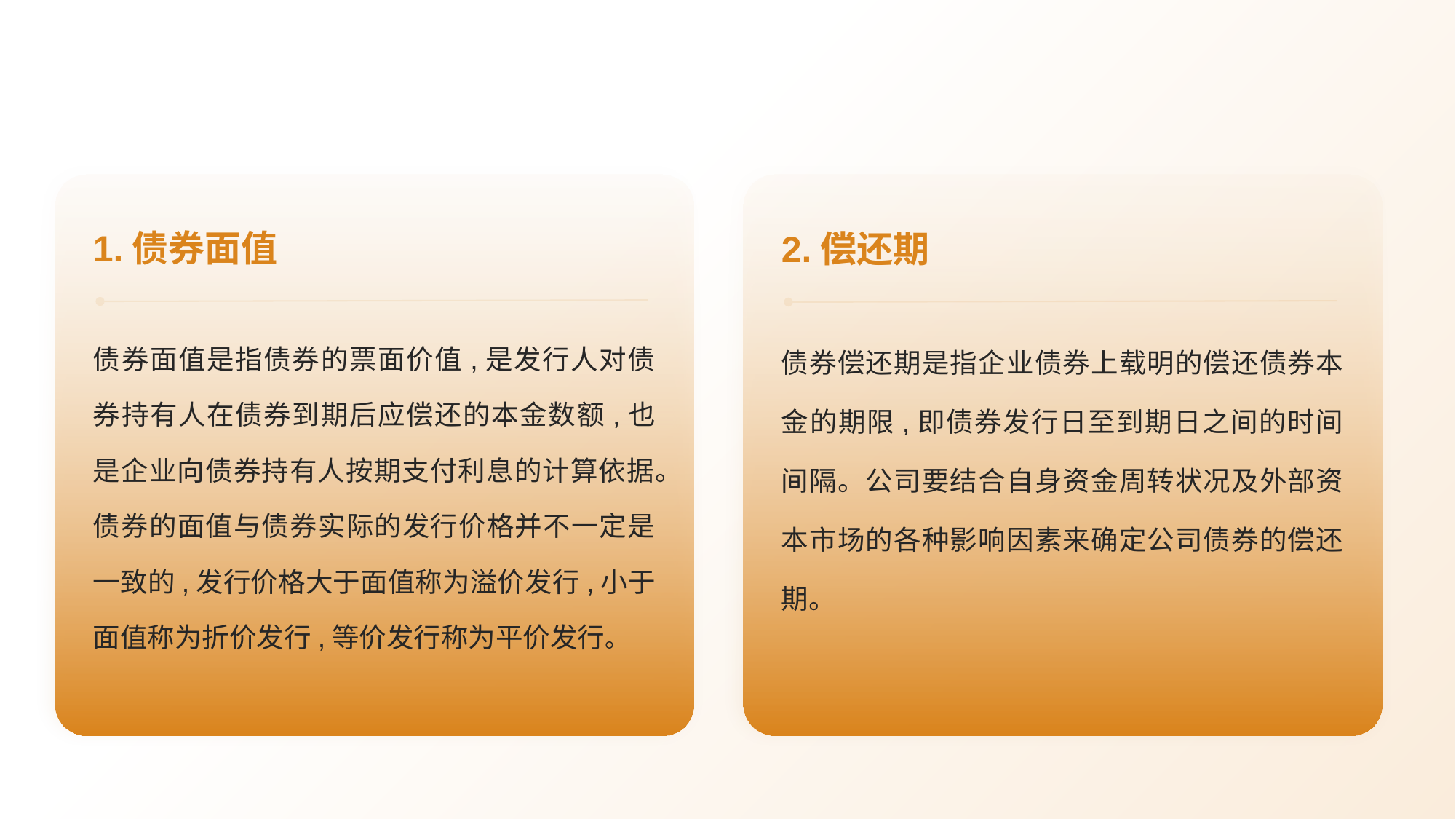

1.债券面值
2.偿还期
债券面值是指债券的票面价值,是发行人对债券持有人在债券到期后应偿还的本金数额,也是企业向债券持有人按期支付利息的计算依据。债券的面值与债券实际的发行价格并不一定是一致的,发行价格大于面值称为溢价发行,小于面值称为折价发行,等价发行称为平价发行。
债券偿还期是指企业债券上载明的偿还债券本金的期限,即债券发行日至到期日之间的时间间隔。公司要结合自身资金周转状况及外部资本市场的各种影响因素来确定公司债券的偿还期。